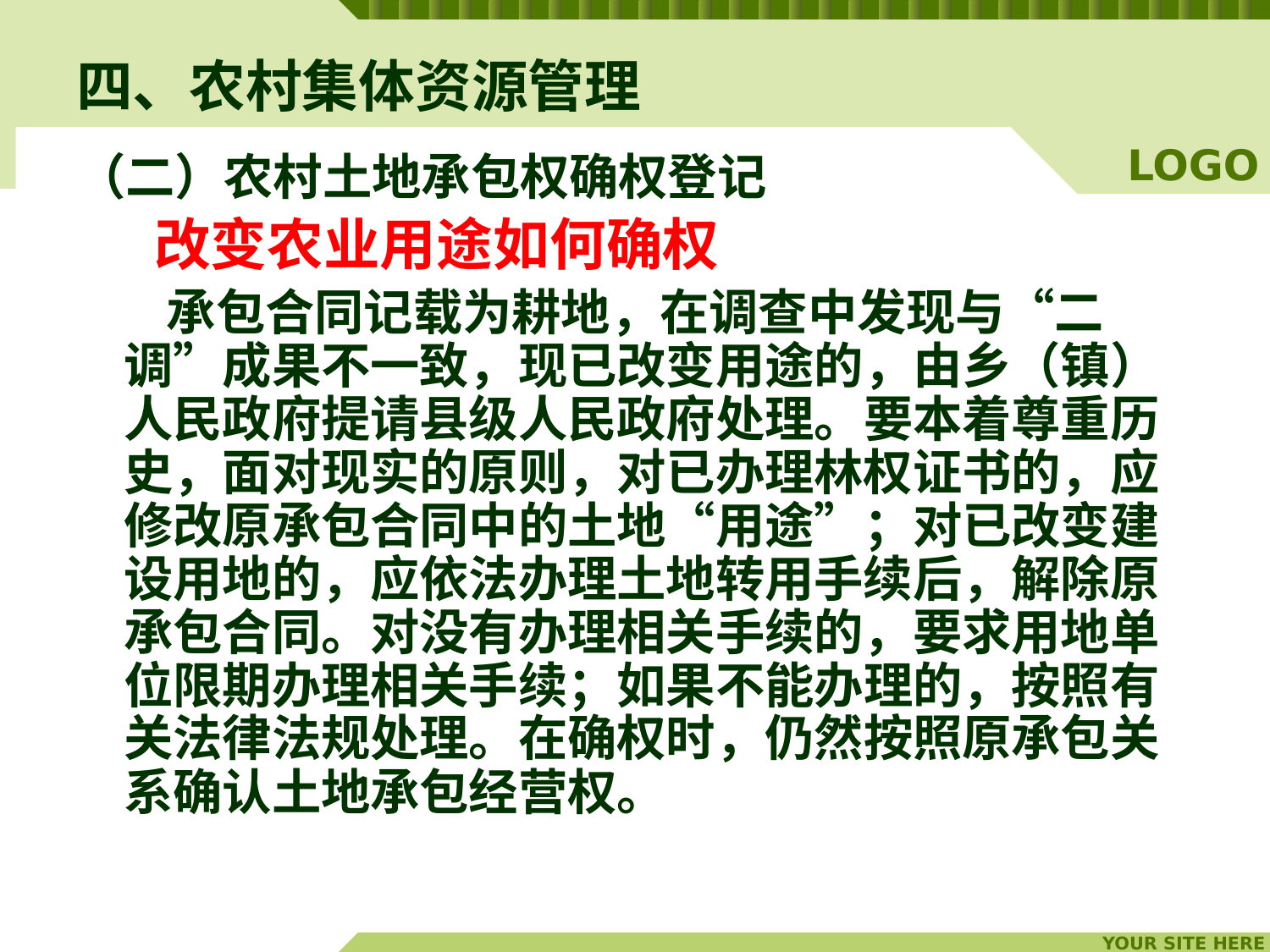

# 四、农村集体资源管理
（二）农村土地承包权确权登记
     改变农业用途如何确权
       承包合同记载为耕地，在调查中发现与“二调”成果不一致，现已改变用途的，由乡（镇）人民政府提请县级人民政府处理。要本着尊重历史，面对现实的原则，对已办理林权证书的，应修改原承包合同中的土地“用途”；对已改变建设用地的，应依法办理土地转用手续后，解除原承包合同。对没有办理相关手续的，要求用地单位限期办理相关手续；如果不能办理的，按照有关法律法规处理。在确权时，仍然按照原承包关系确认土地承包经营权。